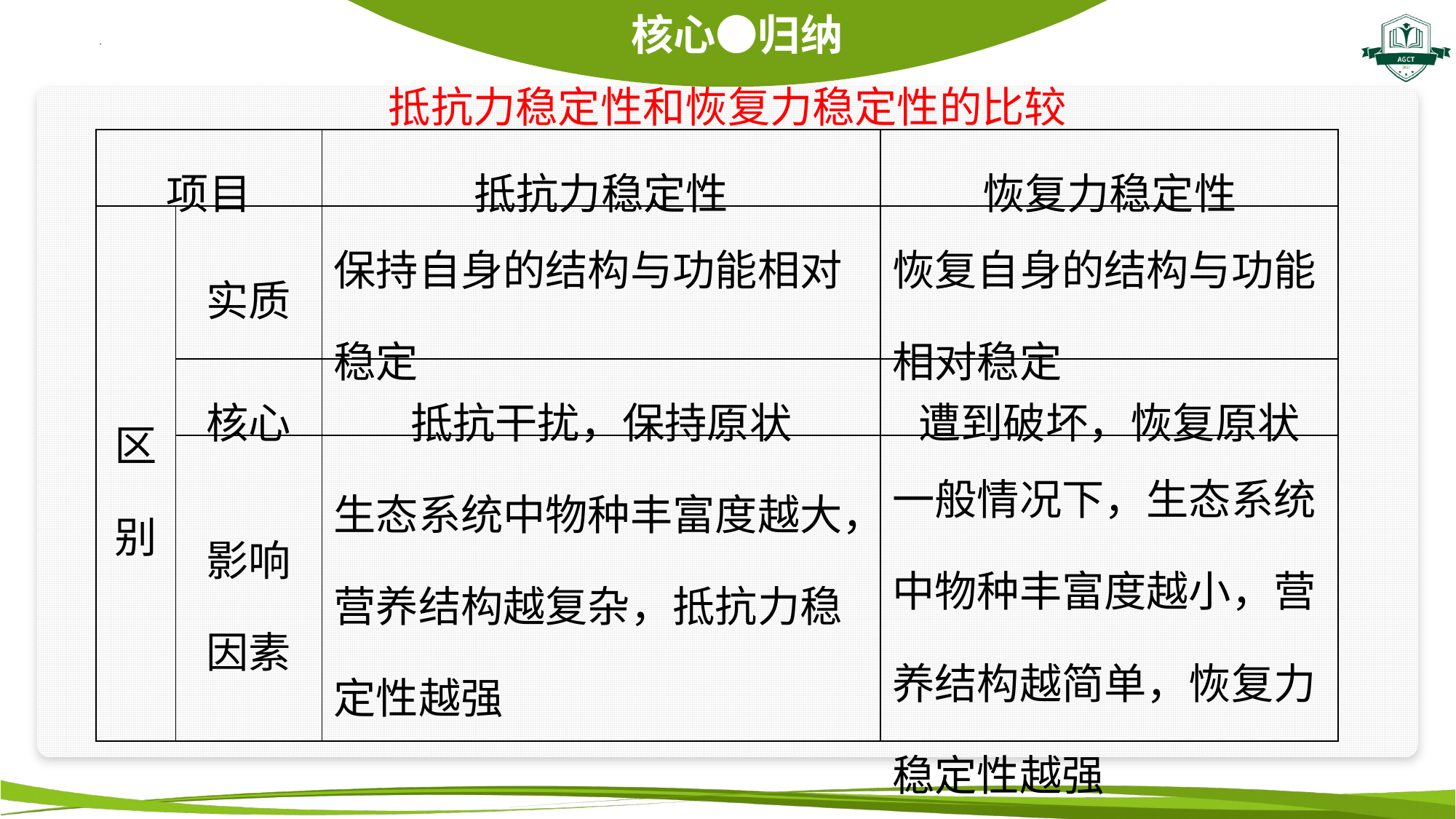

抵抗力稳定性和恢复力稳定性的比较
| 项目 |  | 抵抗力稳定性 | 恢复力稳定性 |
| --- | --- | --- | --- |
| 区别 | 实质 | 保持自身的结构与功能相对稳定 | 恢复自身的结构与功能相对稳定 |
|  | 核心 | 抵抗干扰，保持原状 | 遭到破坏，恢复原状 |
|  | 影响 因素 | 生态系统中物种丰富度越大，营养结构越复杂，抵抗力稳定性越强 | 一般情况下，生态系统中物种丰富度越小，营养结构越简单，恢复力稳定性越强 |